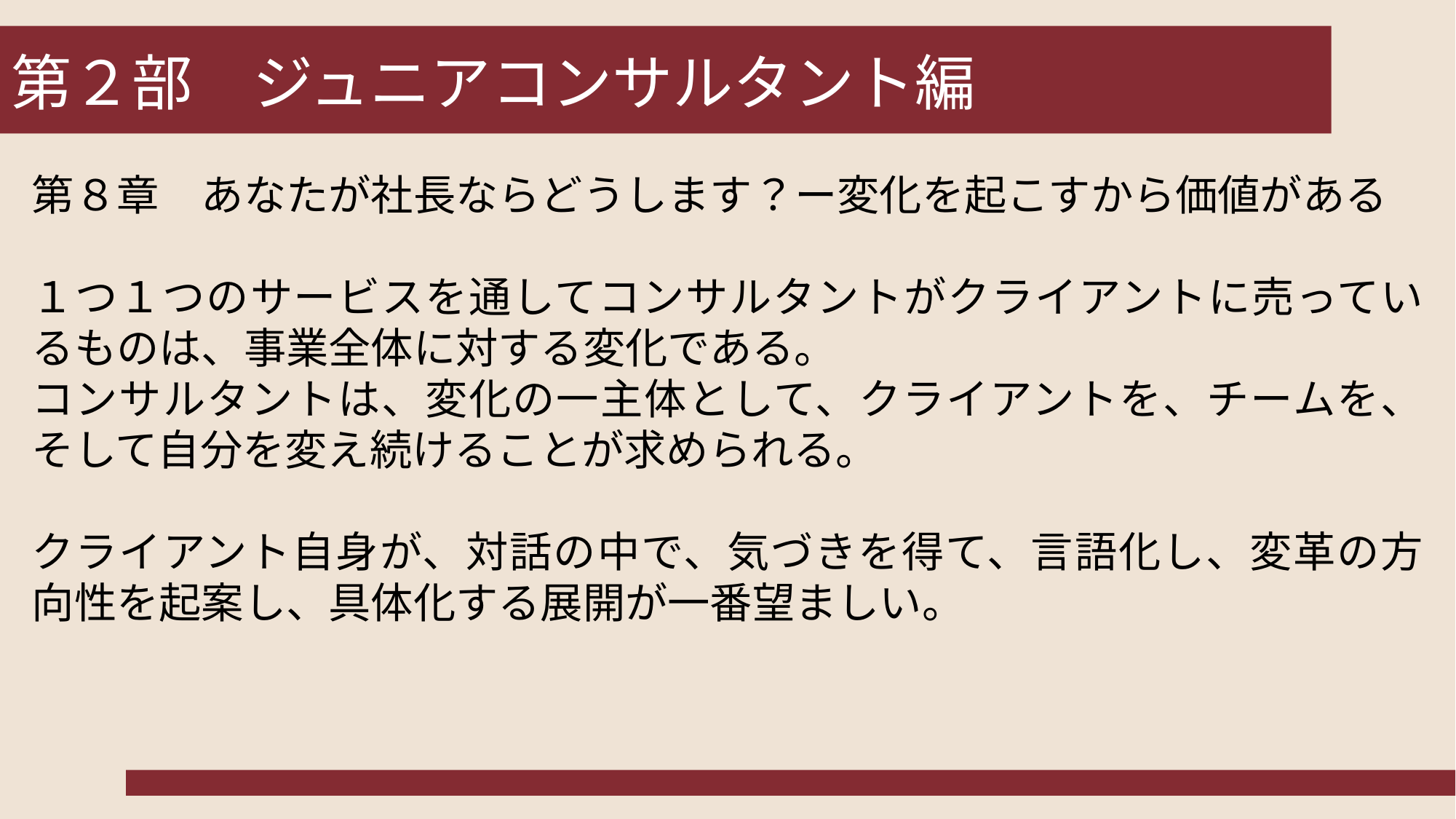

# 第２部　ジュニアコンサルタント編
第８章　あなたが社長ならどうします？ー変化を起こすから価値がある

１つ１つのサービスを通してコンサルタントがクライアントに売っているものは、事業全体に対する変化である。
コンサルタントは、変化の一主体として、クライアントを、チームを、そして自分を変え続けることが求められる。

クライアント自身が、対話の中で、気づきを得て、言語化し、変革の方向性を起案し、具体化する展開が一番望ましい。
13